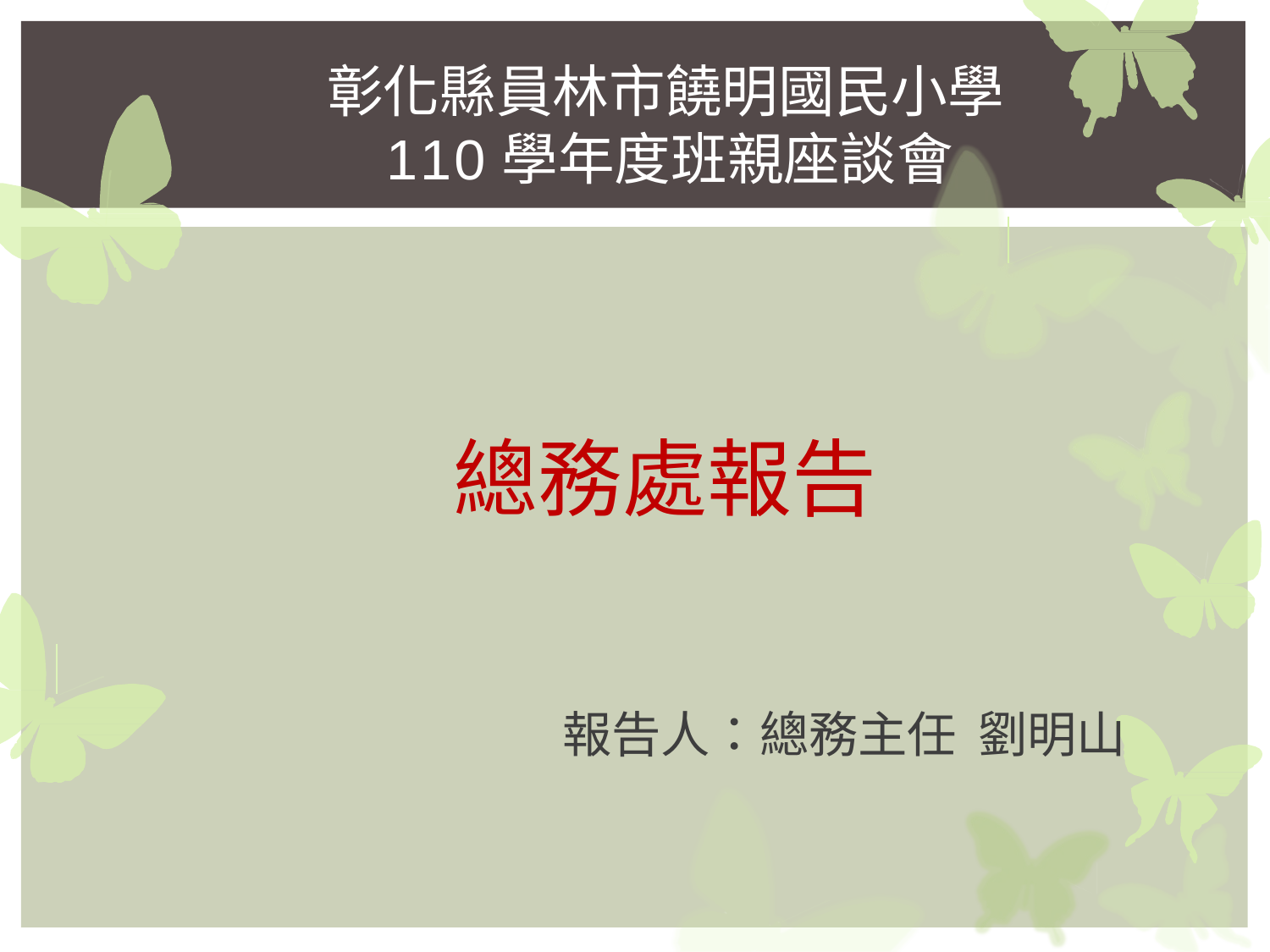

# 彰化縣員林市饒明國民小學
110學年度班親座談會

總務處報告

報告人：總務主任  劉明山